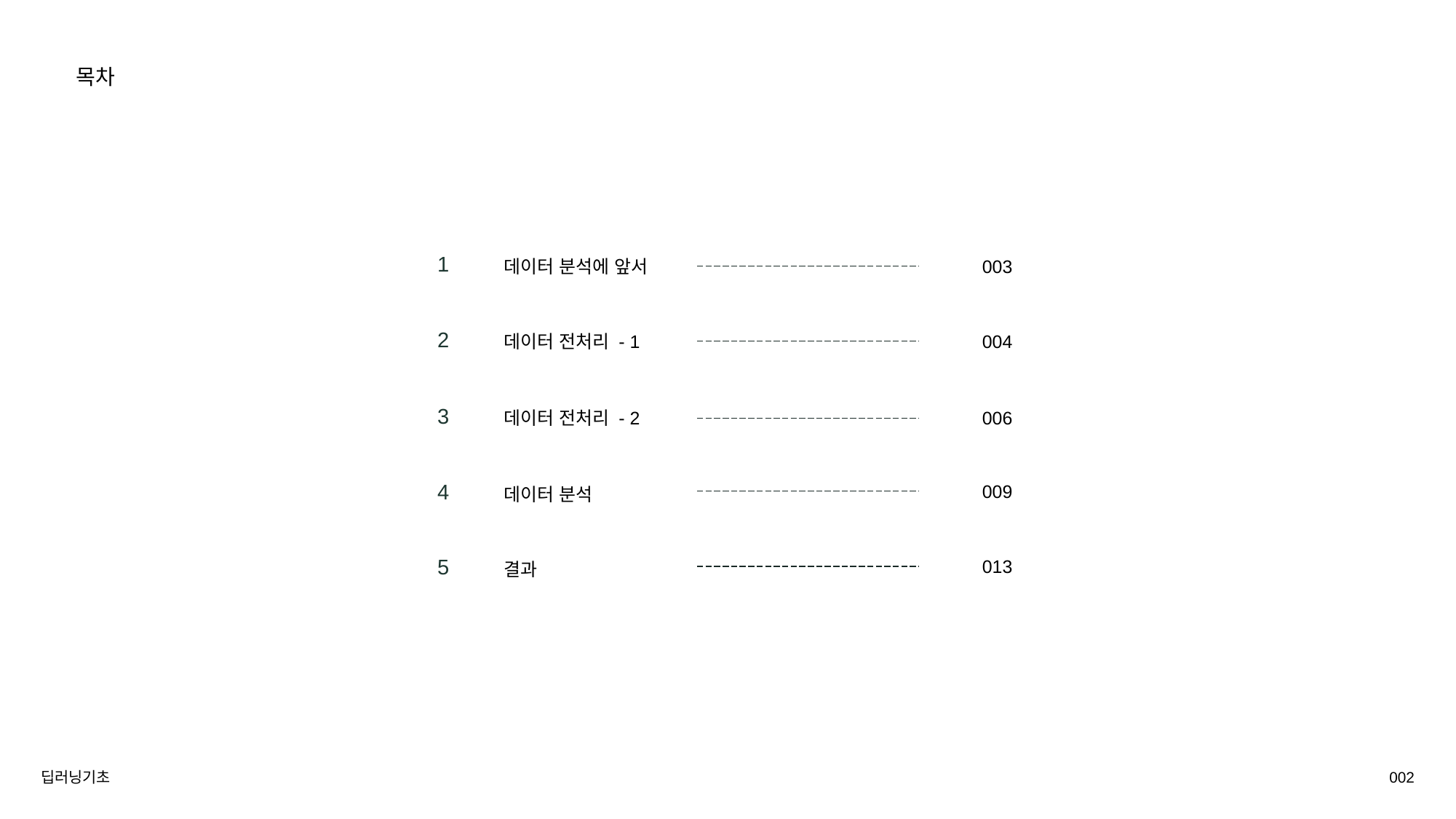

목차
1
데이터 분석에 앞서
003
2
004
데이터 전처리 - 1
3
데이터 전처리 - 2
006
4
009
데이터 분석
5
013
결과
딥러닝기초
002